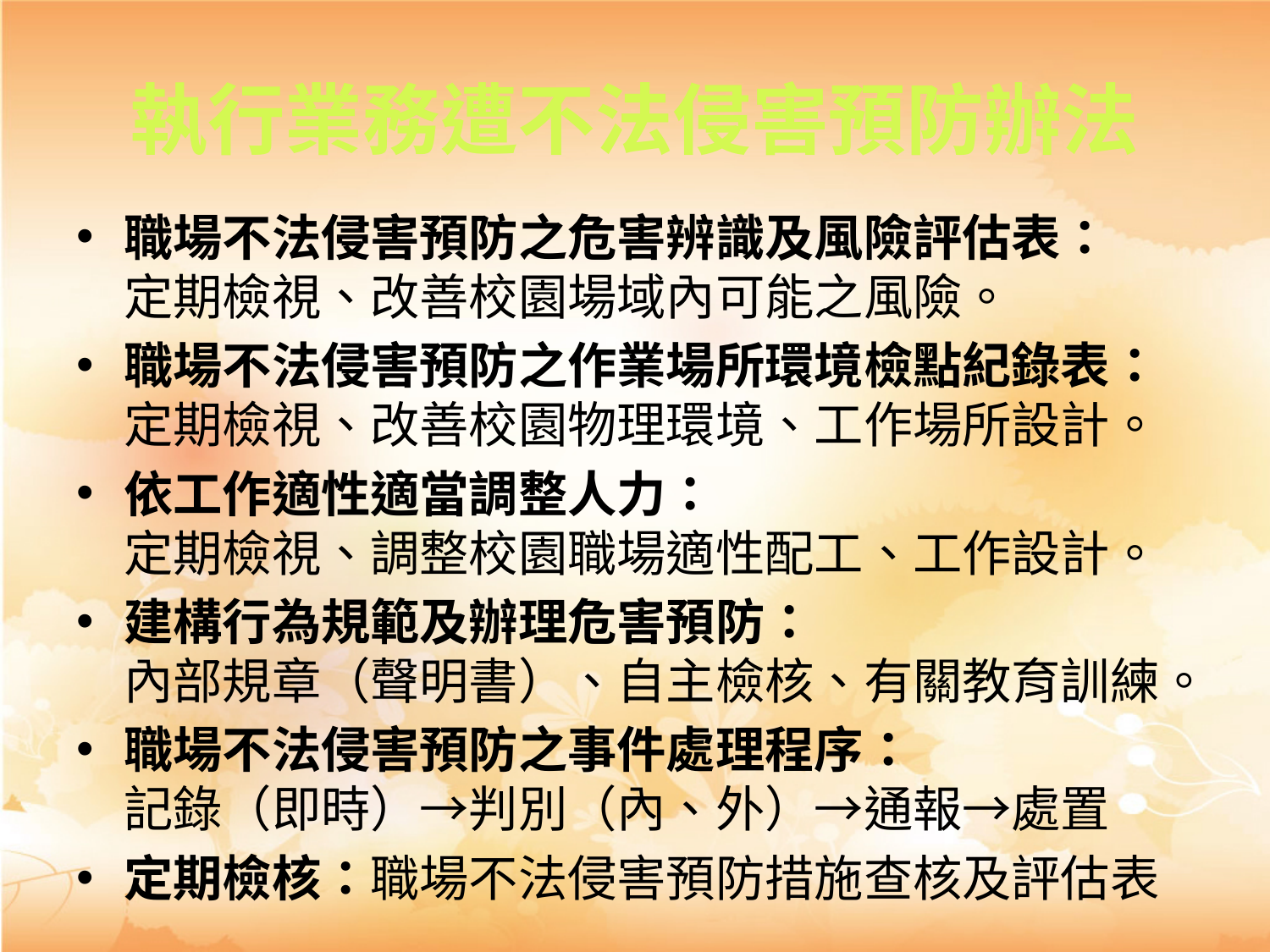

# 執行業務遭不法侵害預防辦法
職場不法侵害預防之危害辨識及風險評估表：
定期檢視、改善校園場域內可能之風險。
職場不法侵害預防之作業場所環境檢點紀錄表：
定期檢視、改善校園物理環境、工作場所設計。
依工作適性適當調整人力：
定期檢視、調整校園職場適性配工、工作設計。
建構行為規範及辦理危害預防：
內部規章（聲明書）、自主檢核、有關教育訓練。
職場不法侵害預防之事件處理程序：
記錄（即時）→判別（內、外）→通報→處置
定期檢核：職場不法侵害預防措施查核及評估表